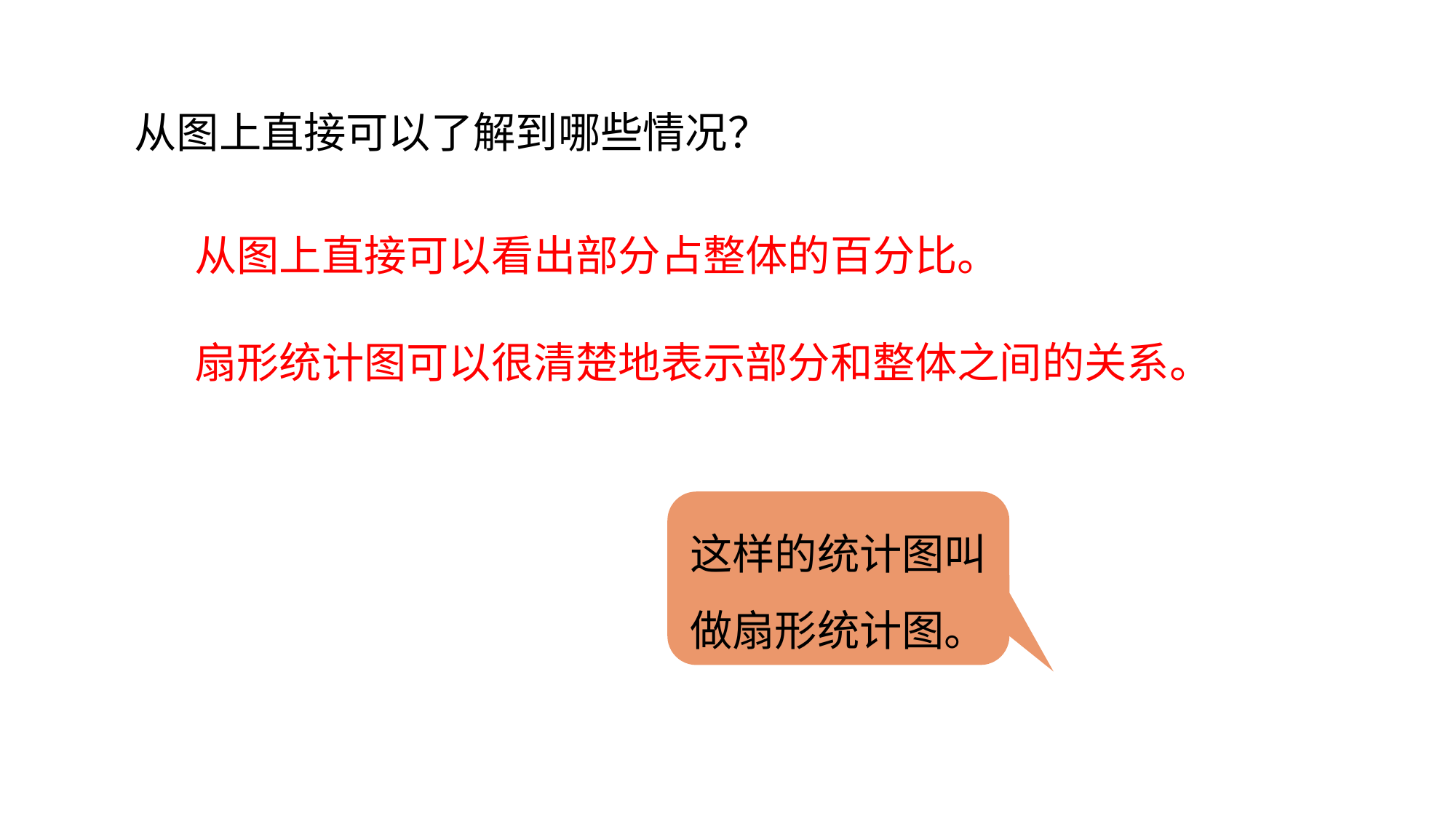

从图上直接可以了解到哪些情况？

从图上直接可以看出部分占整体的百分比。
扇形统计图可以很清楚地表示部分和整体之间的关系。
这样的统计图叫做扇形统计图。